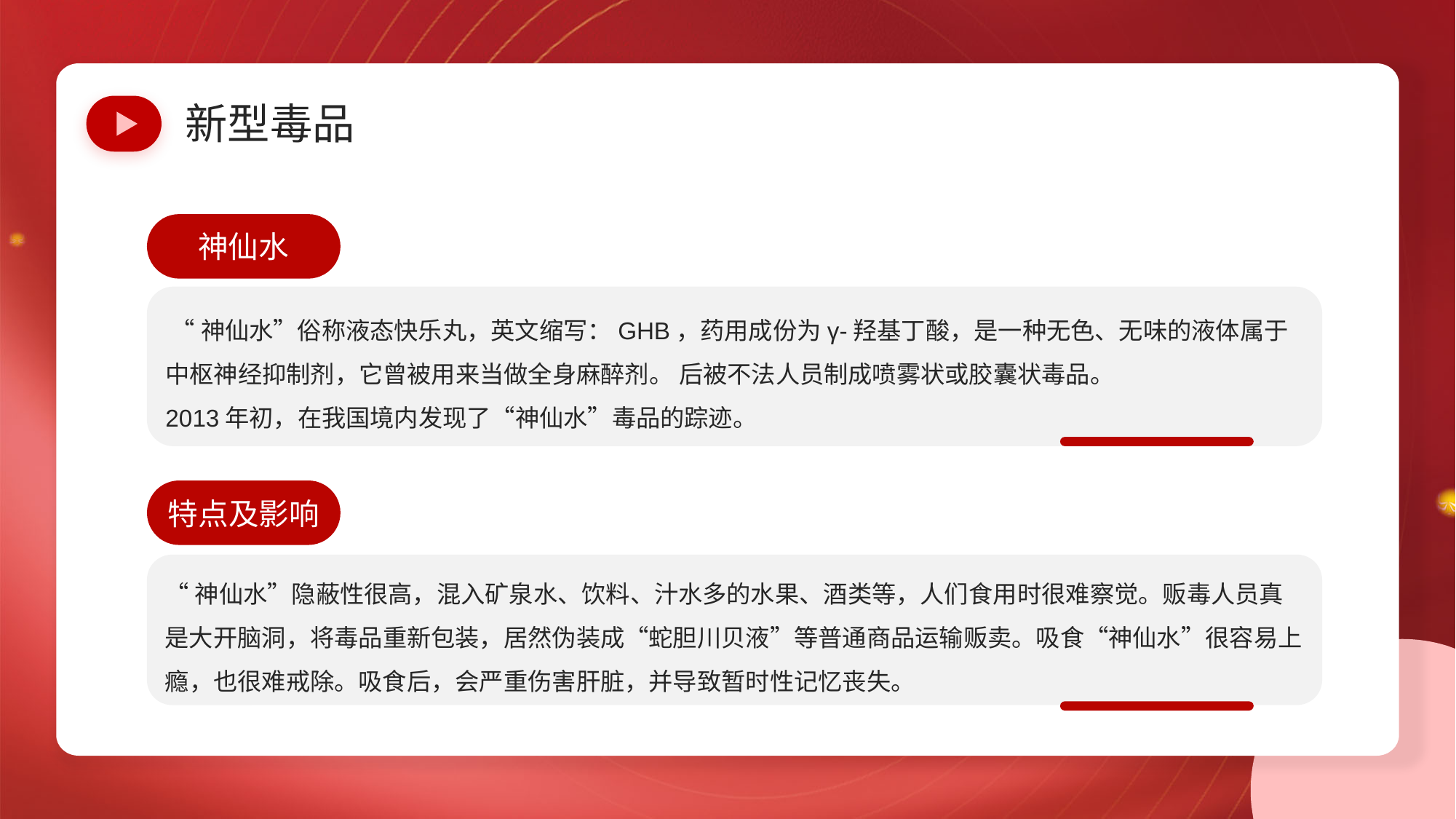

新型毒品
神仙水
 “神仙水”俗称液态快乐丸，英文缩写：GHB，药用成份为γ-羟基丁酸，是一种无色、无味的液体属于中枢神经抑制剂，它曾被用来当做全身麻醉剂。 后被不法人员制成喷雾状或胶囊状毒品。
2013年初，在我国境内发现了“神仙水”毒品的踪迹。

特点及影响
“神仙水”隐蔽性很高，混入矿泉水、饮料、汁水多的水果、酒类等，人们食用时很难察觉。贩毒人员真是大开脑洞，将毒品重新包装，居然伪装成“蛇胆川贝液”等普通商品运输贩卖。吸食“神仙水”很容易上瘾，也很难戒除。吸食后，会严重伤害肝脏，并导致暂时性记忆丧失。